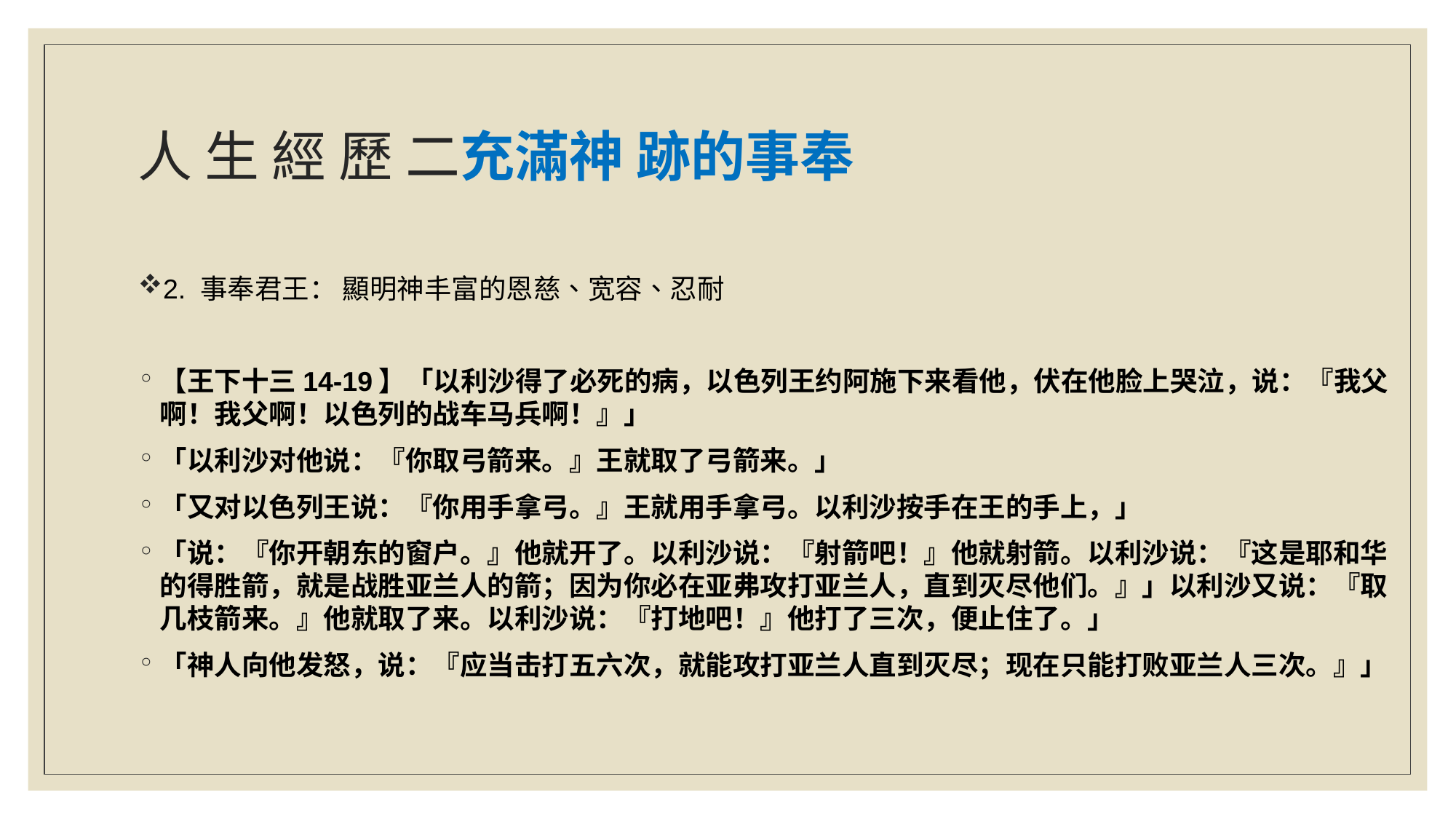

# 人 生 經 歷 二充滿神 跡的事奉
2. 事奉君王： 顯明神丰富的恩慈、宽容、忍耐

【王下十三14-19】「以利沙得了必死的病，以色列王约阿施下来看他，伏在他脸上哭泣，说：『我父啊！我父啊！以色列的战车马兵啊！』」
「以利沙对他说：『你取弓箭来。』王就取了弓箭来。」
「又对以色列王说：『你用手拿弓。』王就用手拿弓。以利沙按手在王的手上，」
「说：『你开朝东的窗户。』他就开了。以利沙说：『射箭吧！』他就射箭。以利沙说：『这是耶和华的得胜箭，就是战胜亚兰人的箭；因为你必在亚弗攻打亚兰人，直到灭尽他们。』」以利沙又说：『取几枝箭来。』他就取了来。以利沙说：『打地吧！』他打了三次，便止住了。」
「神人向他发怒，说：『应当击打五六次，就能攻打亚兰人直到灭尽；现在只能打败亚兰人三次。』」